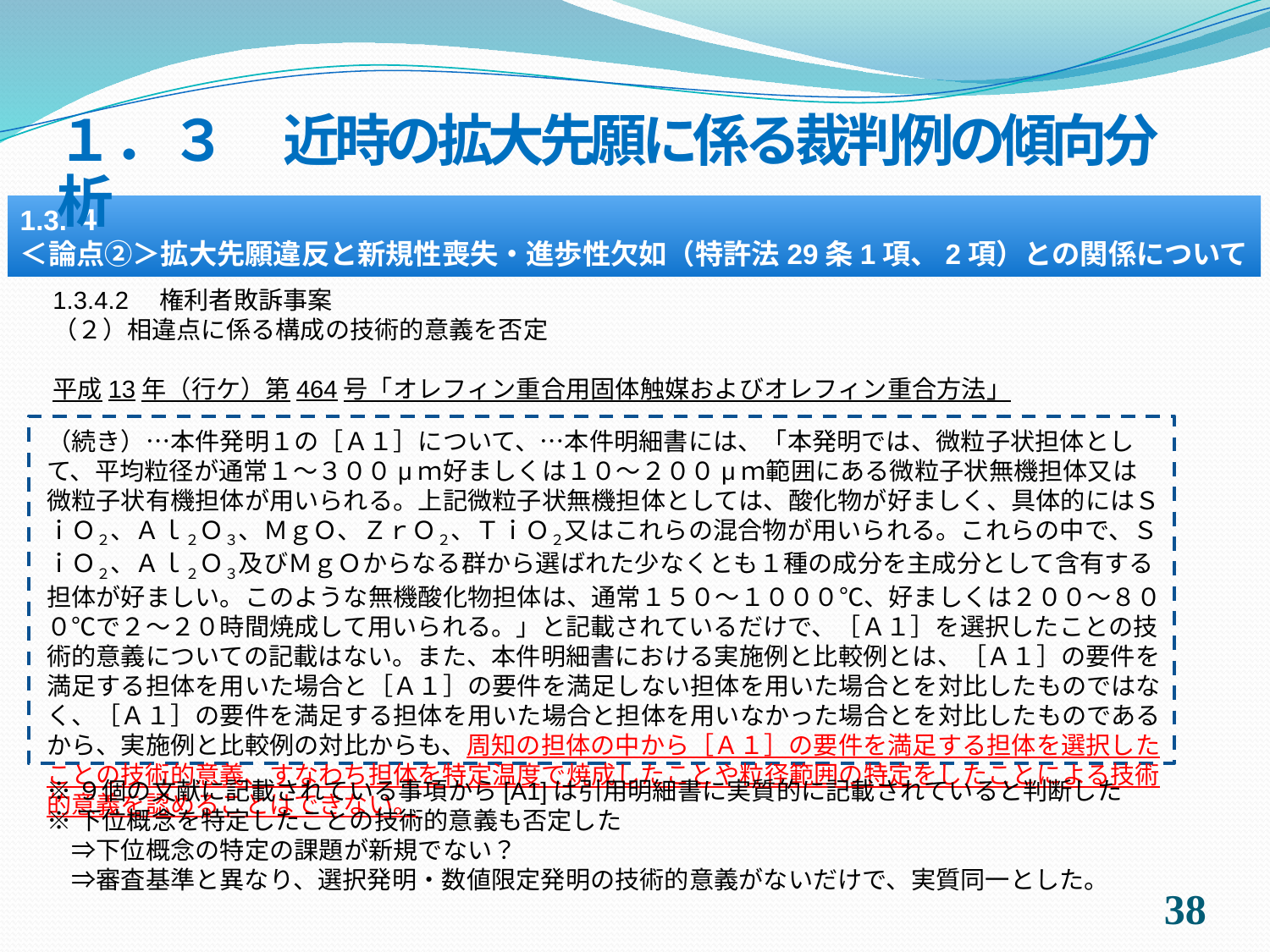

１．３　近時の拡大先願に係る裁判例の傾向分析
1.3.４
＜論点②＞拡大先願違反と新規性喪失・進歩性欠如（特許法29条1項、2項）との関係について
1.3.4.2　権利者敗訴事案
（２）相違点に係る構成の技術的意義を否定

平成13年（行ケ）第464号「オレフィン重合用固体触媒およびオレフィン重合方法」

（続き）…本件発明１の［Ａ１］について、…本件明細書には、「本発明では、微粒子状担体として、平均粒径が通常１～３００μｍ好ましくは１０～２００μｍ範囲にある微粒子状無機担体又は微粒子状有機担体が用いられる。上記微粒子状無機担体としては、酸化物が好ましく、具体的にはＳｉＯ２、Ａｌ２Ｏ３、ＭｇＯ、ＺｒＯ２、ＴｉＯ２又はこれらの混合物が用いられる。これらの中で、ＳｉＯ２、Ａｌ２Ｏ３及びＭｇＯからなる群から選ばれた少なくとも１種の成分を主成分として含有する担体が好ましい。このような無機酸化物担体は、通常１５０～１０００℃、好ましくは２００～８００℃で２～２０時間焼成して用いられる。」と記載されているだけで、［Ａ１］を選択したことの技術的意義についての記載はない。また、本件明細書における実施例と比較例とは、［Ａ１］の要件を満足する担体を用いた場合と［Ａ１］の要件を満足しない担体を用いた場合とを対比したものではなく、［Ａ１］の要件を満足する担体を用いた場合と担体を用いなかった場合とを対比したものであるから、実施例と比較例の対比からも、周知の担体の中から［Ａ１］の要件を満足する担体を選択したことの技術的意義、すなわち担体を特定温度で焼成したことや粒径範囲の特定をしたことによる技術的意義を認めることはできない。
※９個の文献に記載されている事項から[A1]は引用明細書に実質的に記載されていると判断した
※下位概念を特定したことの技術的意義も否定した
　⇒下位概念の特定の課題が新規でない？
　⇒審査基準と異なり、選択発明・数値限定発明の技術的意義がないだけで、実質同一とした。
38